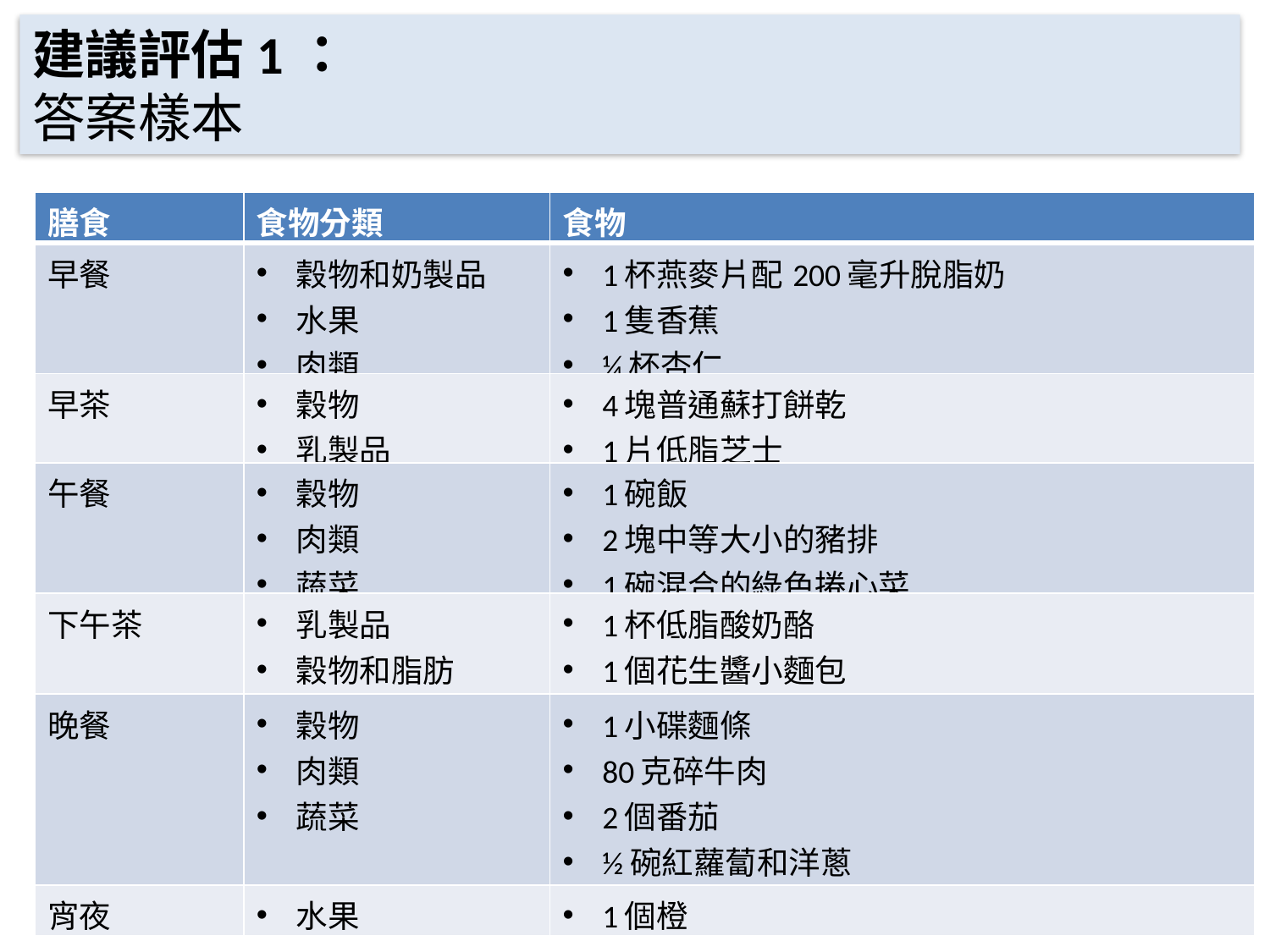

建議評估1：
答案樣本
| 膳食 | 食物分類 | 食物 |
| --- | --- | --- |
| 早餐 | 穀物和奶製品 水果 肉類 | 1杯燕麥片配200毫升脫脂奶 1隻香蕉 ¼杯杏仁 |
| 早茶 | 穀物 乳製品 | 4塊普通蘇打餅乾 1片低脂芝士 |
| 午餐 | 穀物 肉類 蔬菜 | 1碗飯 2塊中等大小的豬排 1碗混合的綠色捲心菜 |
| 下午茶 | 乳製品 穀物和脂肪 | 1杯低脂酸奶酪 1個花生醬小麵包 |
| 晚餐 | 穀物 肉類 蔬菜 | 1小碟麵條 80克碎牛肉 2個番茄 ½碗紅蘿蔔和洋蔥 |
| 宵夜 | 水果 | 1個橙 |
79